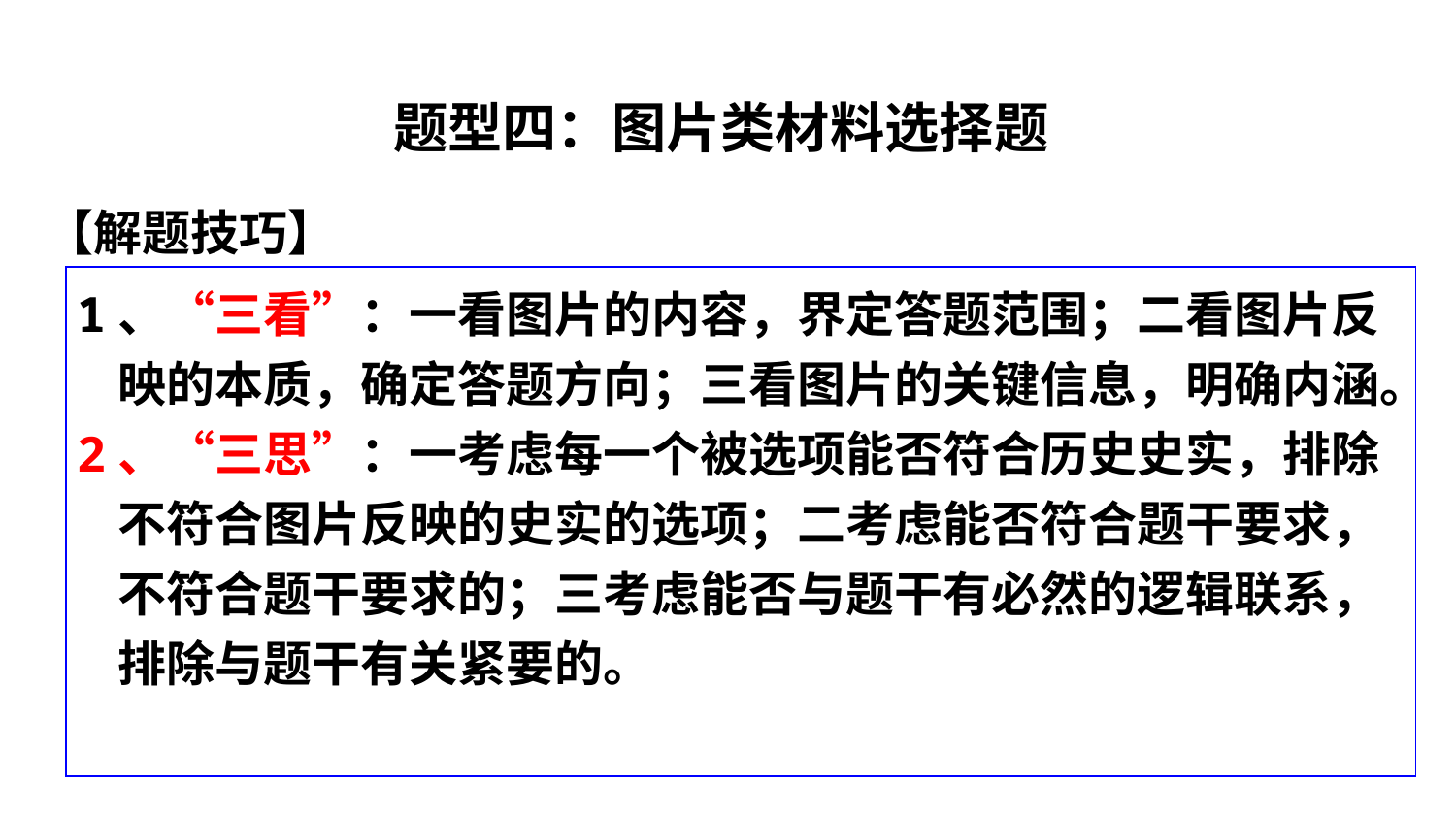

题型四：图片类材料选择题
【解题技巧】
1、“三看”：一看图片的内容，界定答题范围；二看图片反映的本质，确定答题方向；三看图片的关键信息，明确内涵。
2、“三思”：一考虑每一个被选项能否符合历史史实，排除不符合图片反映的史实的选项；二考虑能否符合题干要求，不符合题干要求的；三考虑能否与题干有必然的逻辑联系，排除与题干有关紧要的。